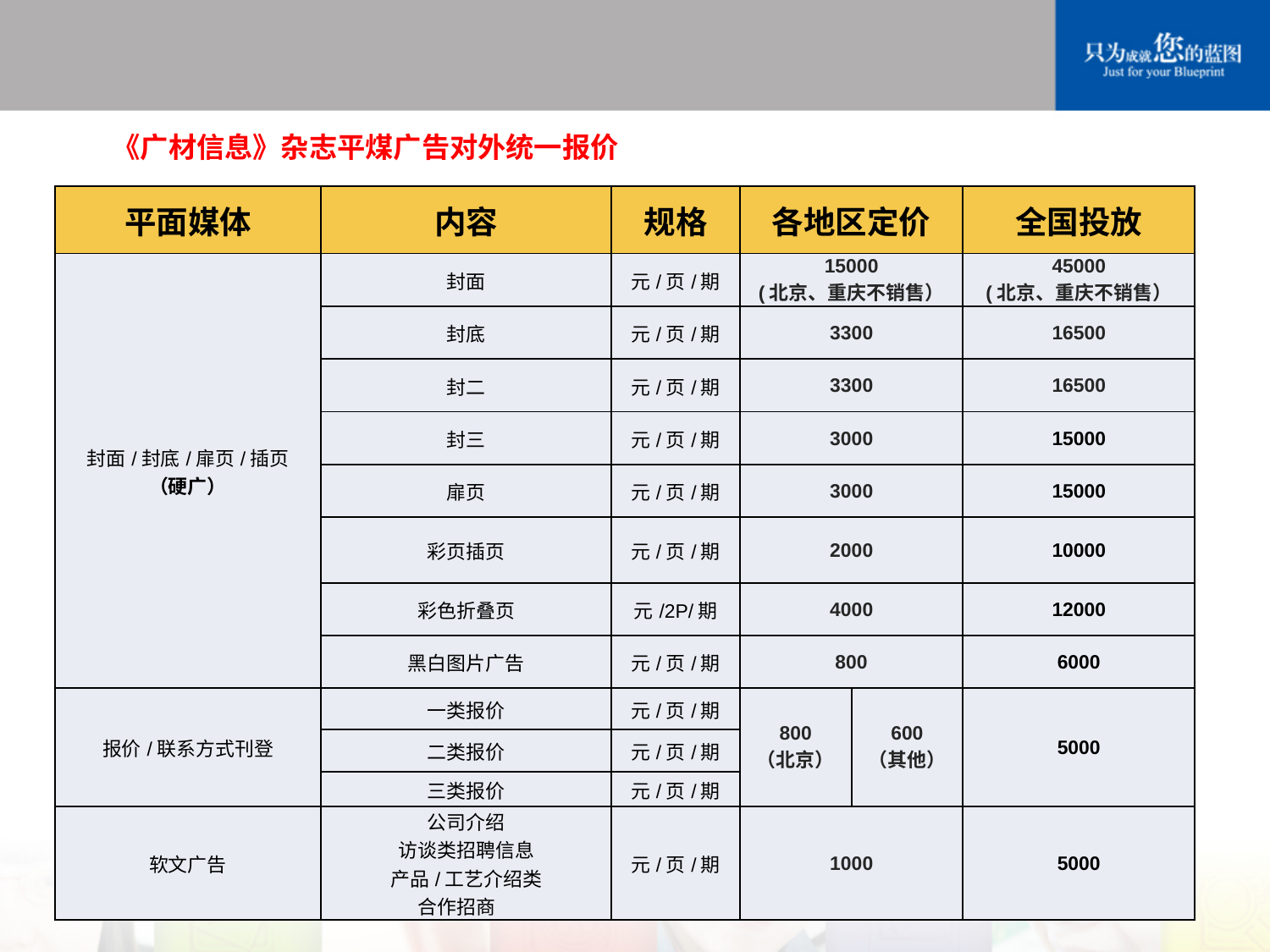

《广材信息》杂志平煤广告对外统一报价
| 平面媒体 | 内容 | 规格 | 各地区定价 |  | 全国投放 |
| --- | --- | --- | --- | --- | --- |
| 封面/封底/扉页/插页 （硬广） | 封面 | 元/页/期 | 15000 (北京、重庆不销售） |  | 45000 (北京、重庆不销售） |
|  | 封底 | 元/页/期 | 3300 |  | 16500 |
|  | 封二 | 元/页/期 | 3300 |  | 16500 |
|  | 封三 | 元/页/期 | 3000 |  | 15000 |
|  | 扉页 | 元/页/期 | 3000 |  | 15000 |
|  | 彩页插页 | 元/页/期 | 2000 |  | 10000 |
|  | 彩色折叠页 | 元/2P/期 | 4000 |  | 12000 |
|  | 黑白图片广告 | 元/页/期 | 800 |  | 6000 |
| 报价/联系方式刊登 | 一类报价 | 元/页/期 | 800 （北京） | 600 （其他） | 5000 |
|  | 二类报价 | 元/页/期 |  |  |  |
|  | 三类报价 | 元/页/期 |  |  |  |
| 软文广告 | 公司介绍 访谈类招聘信息 产品/工艺介绍类 合作招商 | 元/页/期 | 1000 |  | 5000 |